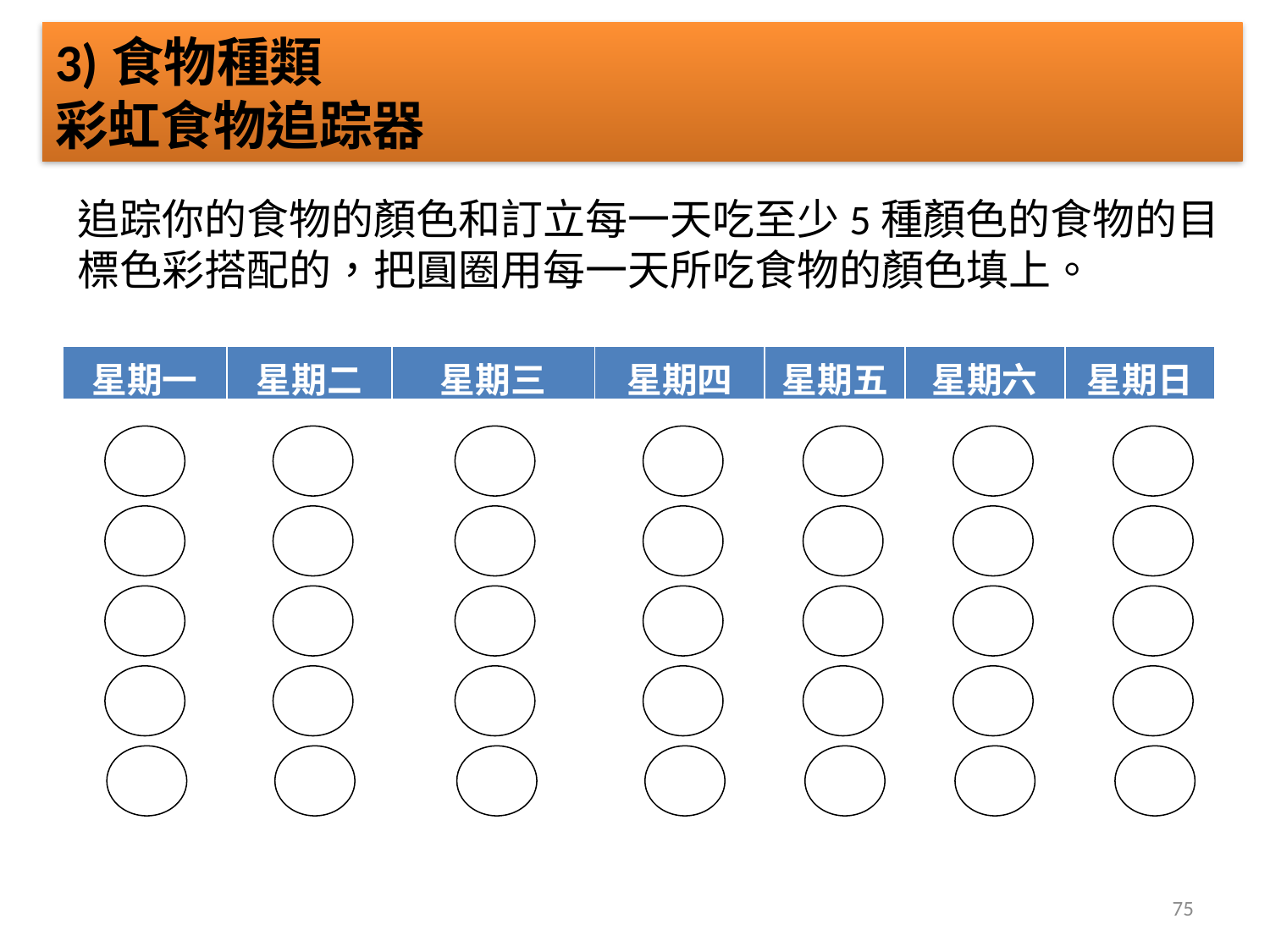

3)食物種類
彩虹食物追踪器
追踪你的食物的顏色和訂立每一天吃至少5種顏色的食物的目標色彩搭配的，把圓圈用每一天所吃食物的顏色填上。
| 星期一 | 星期二 | 星期三 | 星期四 | 星期五 | 星期六 | 星期日 |
| --- | --- | --- | --- | --- | --- | --- |

75